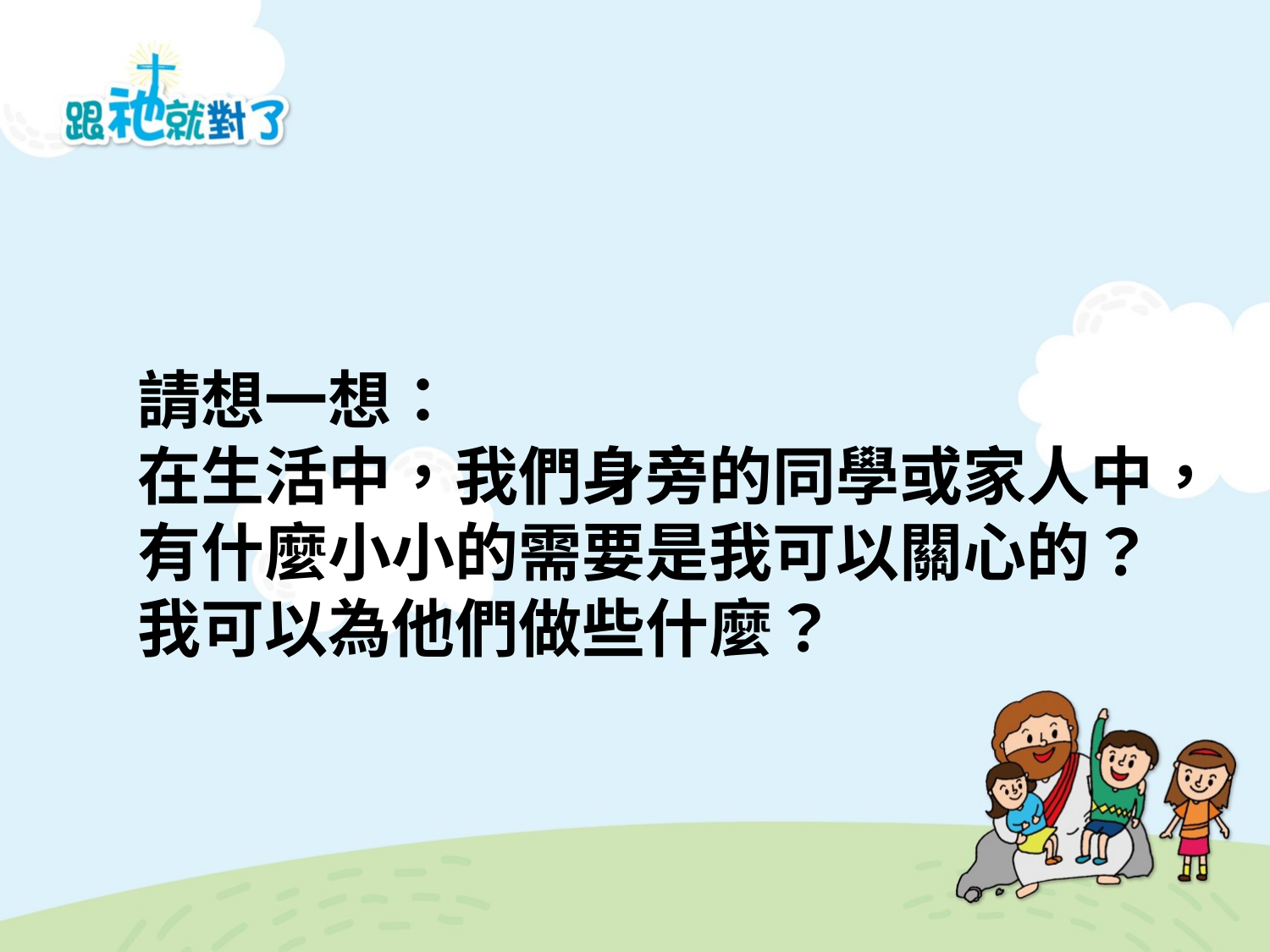

請想一想：
在生活中，我們身旁的同學或家人中，有什麼小小的需要是我可以關心的？我可以為他們做些什麼？